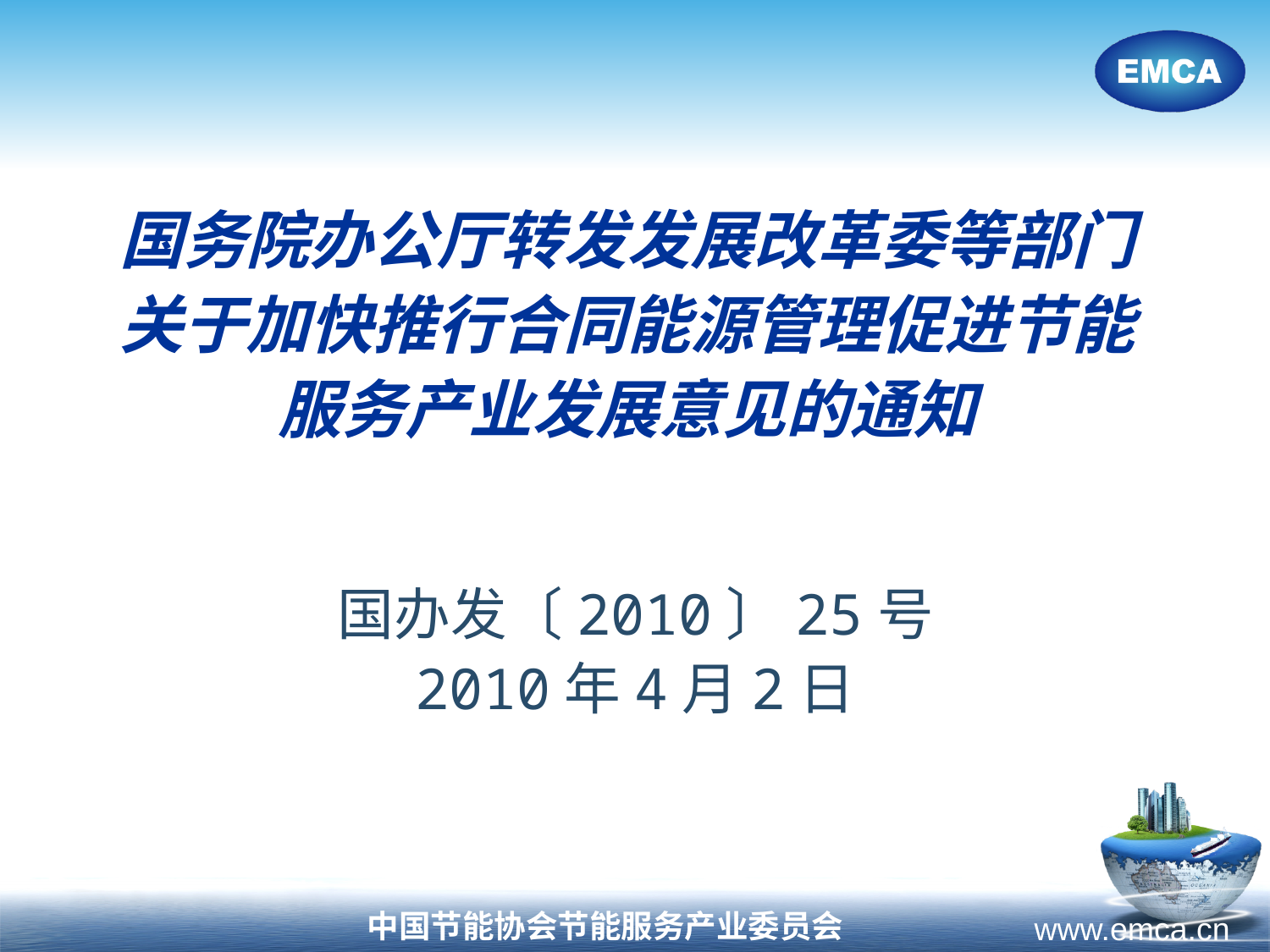

国务院办公厅转发发展改革委等部门关于加快推行合同能源管理促进节能服务产业发展意见的通知
国办发〔2010〕25号
2010年4月2日